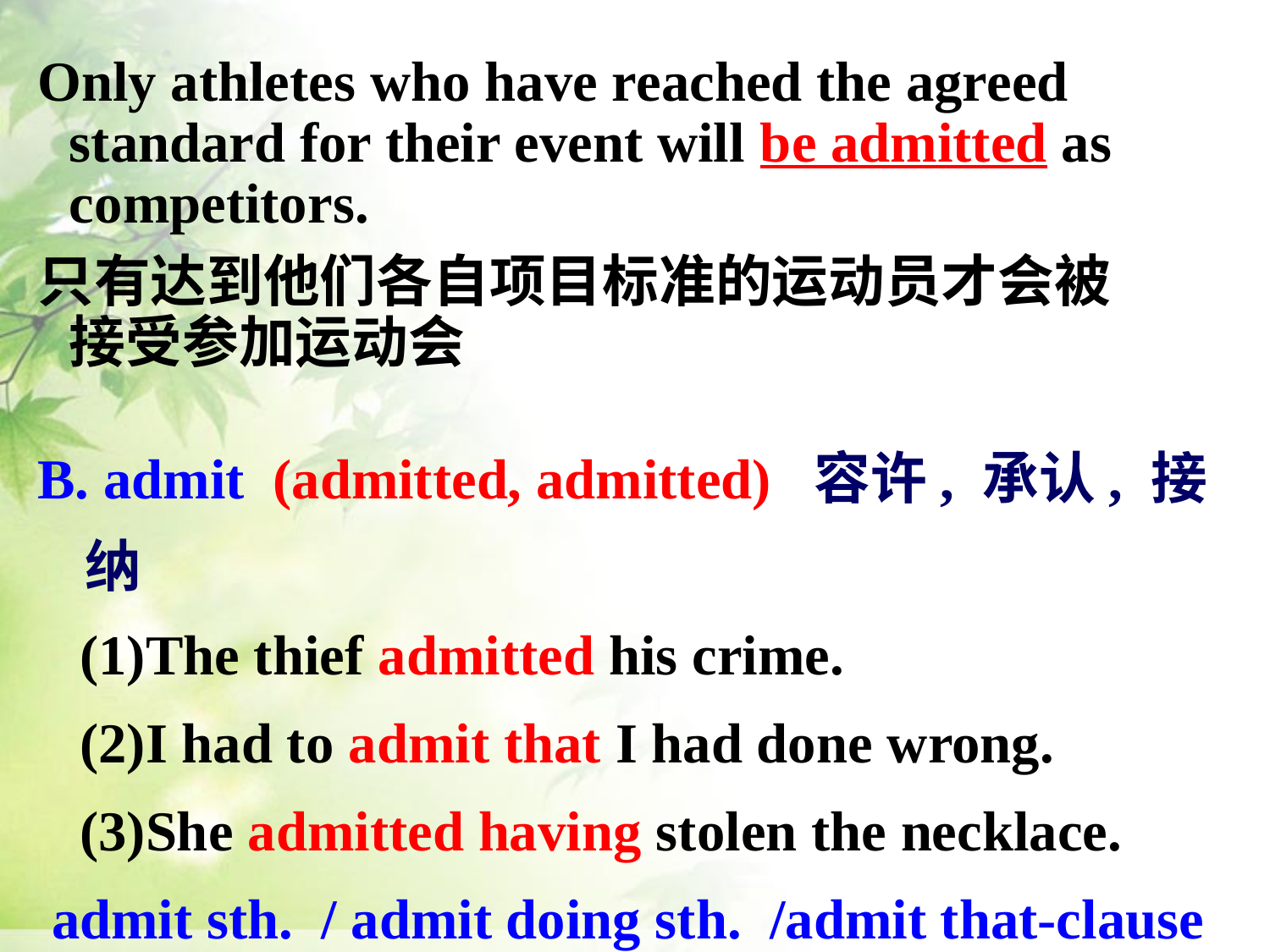

Only athletes who have reached the agreed standard for their event will be admitted as competitors.
只有达到他们各自项目标准的运动员才会被接受参加运动会
B. admit  (admitted, admitted)  容许, 承认, 接纳
   (1)The thief admitted his crime.
   (2)I had to admit that I had done wrong.
   (3)She admitted having stolen the necklace.
 admit sth.  / admit doing sth.  /admit that-clause